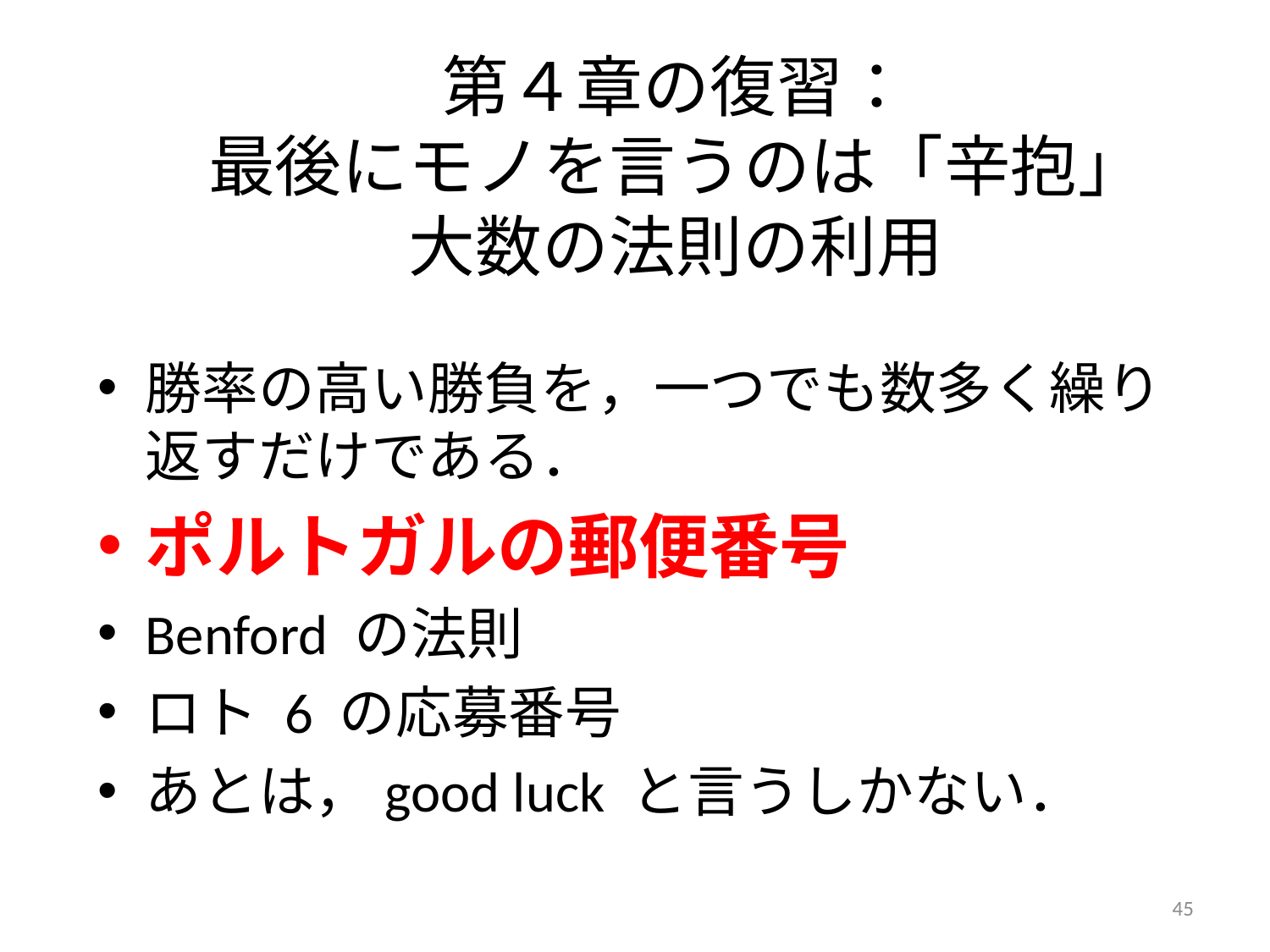

# 第４章の復習： 最後にモノを言うのは「辛抱」 大数の法則の利用
勝率の高い勝負を，一つでも数多く繰り返すだけである．
ポルトガルの郵便番号
Benford の法則
ロト 6 の応募番号
あとは，good luck と言うしかない．
45